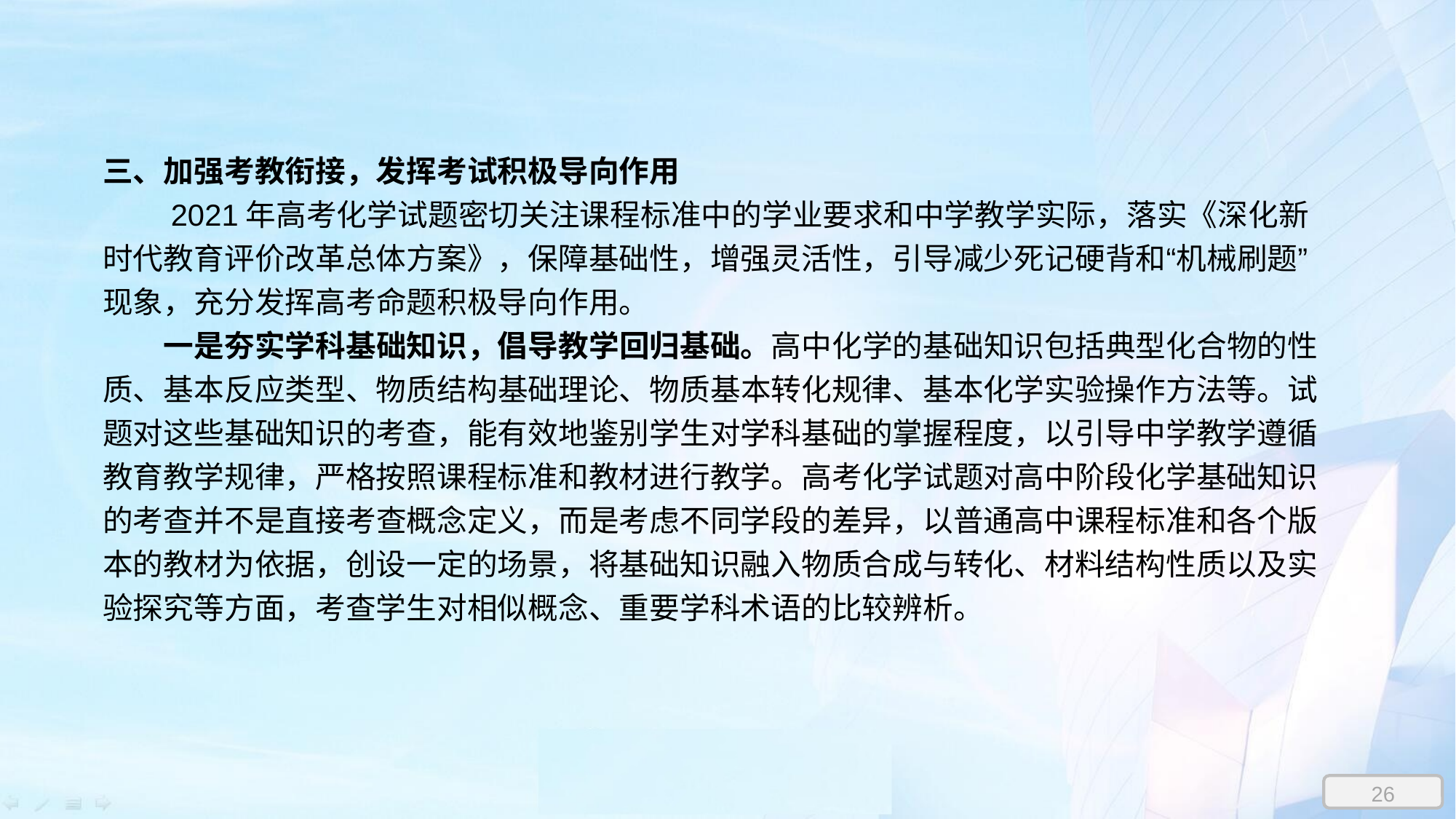

三、加强考教衔接，发挥考试积极导向作用
　　2021年高考化学试题密切关注课程标准中的学业要求和中学教学实际，落实《深化新时代教育评价改革总体方案》，保障基础性，增强灵活性，引导减少死记硬背和“机械刷题”现象，充分发挥高考命题积极导向作用。
　　一是夯实学科基础知识，倡导教学回归基础。高中化学的基础知识包括典型化合物的性质、基本反应类型、物质结构基础理论、物质基本转化规律、基本化学实验操作方法等。试题对这些基础知识的考查，能有效地鉴别学生对学科基础的掌握程度，以引导中学教学遵循教育教学规律，严格按照课程标准和教材进行教学。高考化学试题对高中阶段化学基础知识的考查并不是直接考查概念定义，而是考虑不同学段的差异，以普通高中课程标准和各个版本的教材为依据，创设一定的场景，将基础知识融入物质合成与转化、材料结构性质以及实验探究等方面，考查学生对相似概念、重要学科术语的比较辨析。